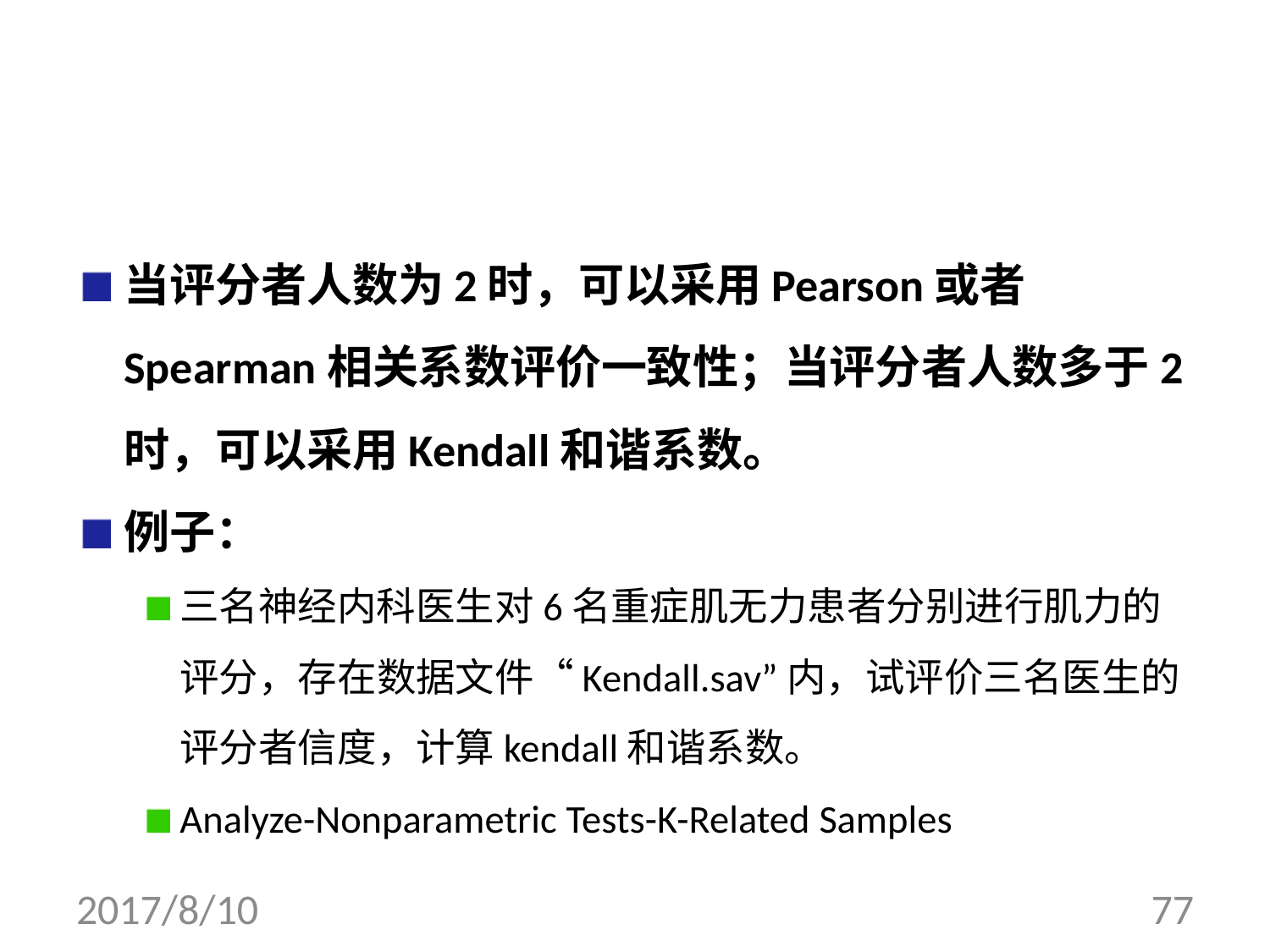

#
当评分者人数为2时，可以采用Pearson或者Spearman相关系数评价一致性；当评分者人数多于2时，可以采用Kendall和谐系数。
例子：
三名神经内科医生对6名重症肌无力患者分别进行肌力的评分，存在数据文件“Kendall.sav”内，试评价三名医生的评分者信度，计算kendall和谐系数。
Analyze-Nonparametric Tests-K-Related Samples

2017/8/10
77